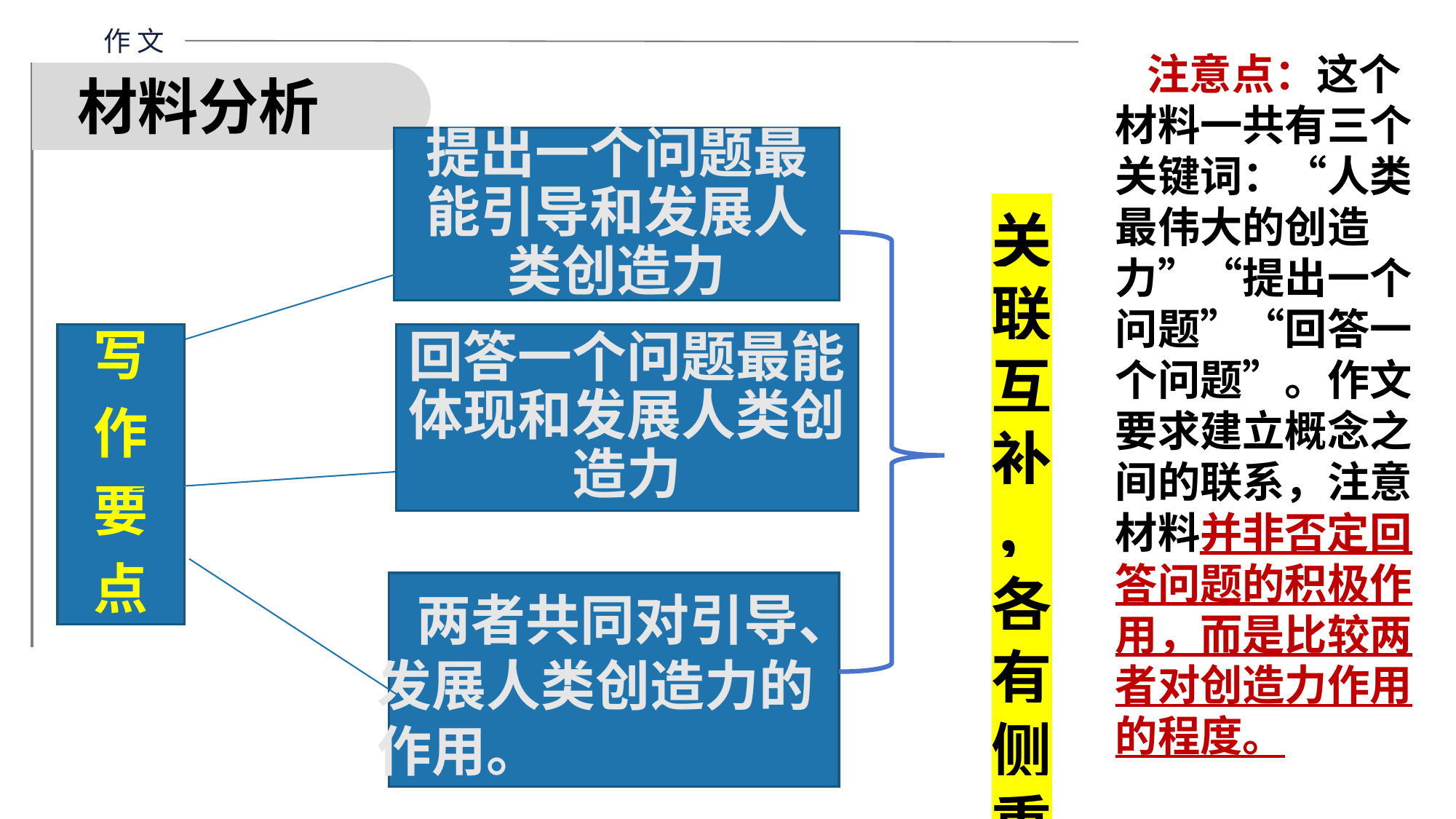

作 文
注意点：这个材料一共有三个关键词：“人类最伟大的创造力”“提出一个问题”“回答一个问题”。作文要求建立概念之间的联系，注意材料并非否定回答问题的积极作用，而是比较两者对创造力作用的程度。
材料分析

提出一个问题最能引导和发展人类创造力

关联互补，各有侧重

写
作
要
点
回答一个问题最能体现和发展人类创造力

两者共同对引导、发展人类创造力的作用。